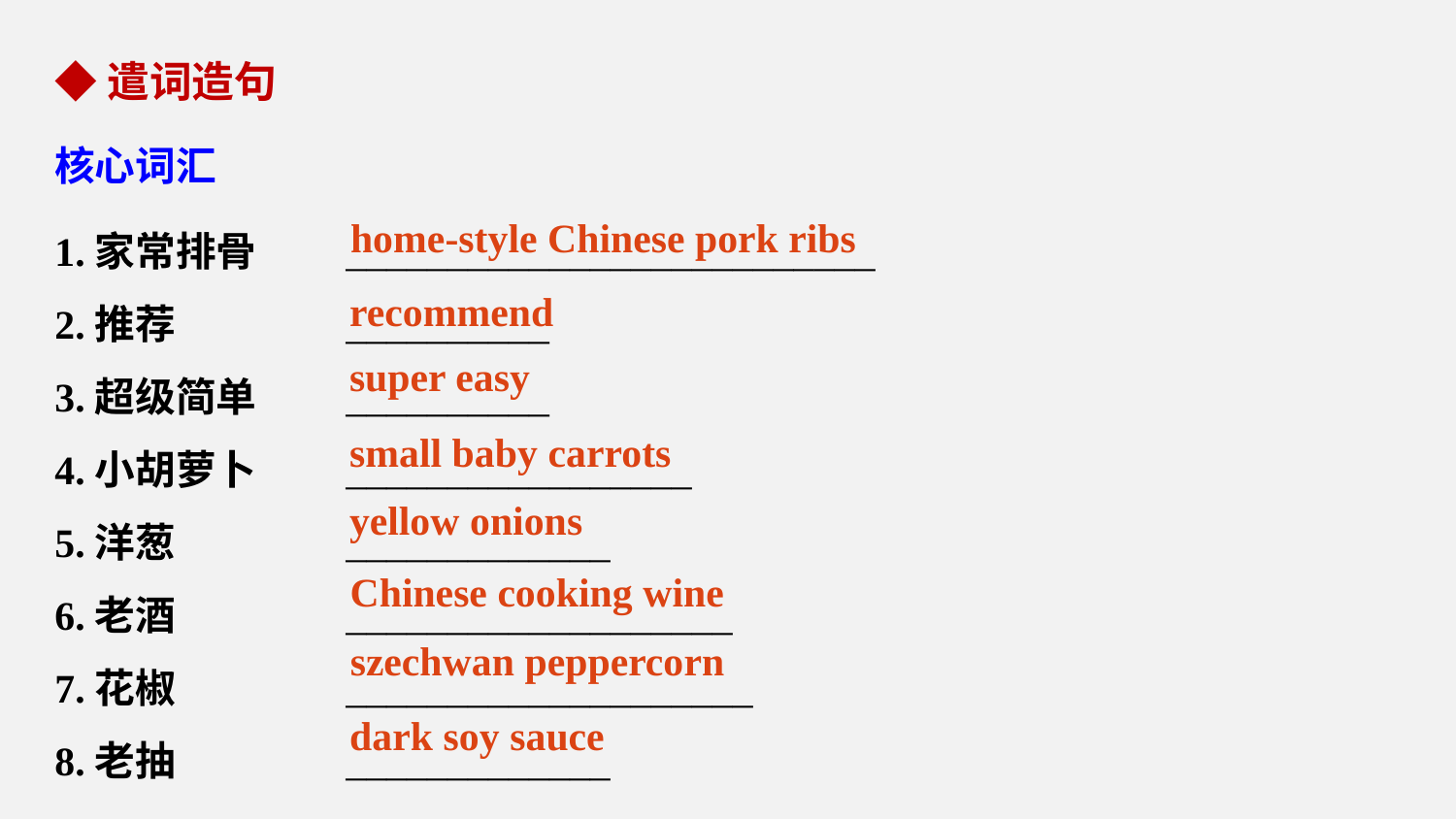

◆遣词造句
核心词汇
1.家常排骨	__________________________
2.推荐		__________
3.超级简单	__________
4.小胡萝卜	_________________
5.洋葱		_____________
6.老酒		___________________
7.花椒		____________________
8.老抽		_____________
home­-style Chinese pork ribs
recommend
super easy
small baby carrots
yellow onions
Chinese cooking wine
szechwan peppercorn
dark soy sauce